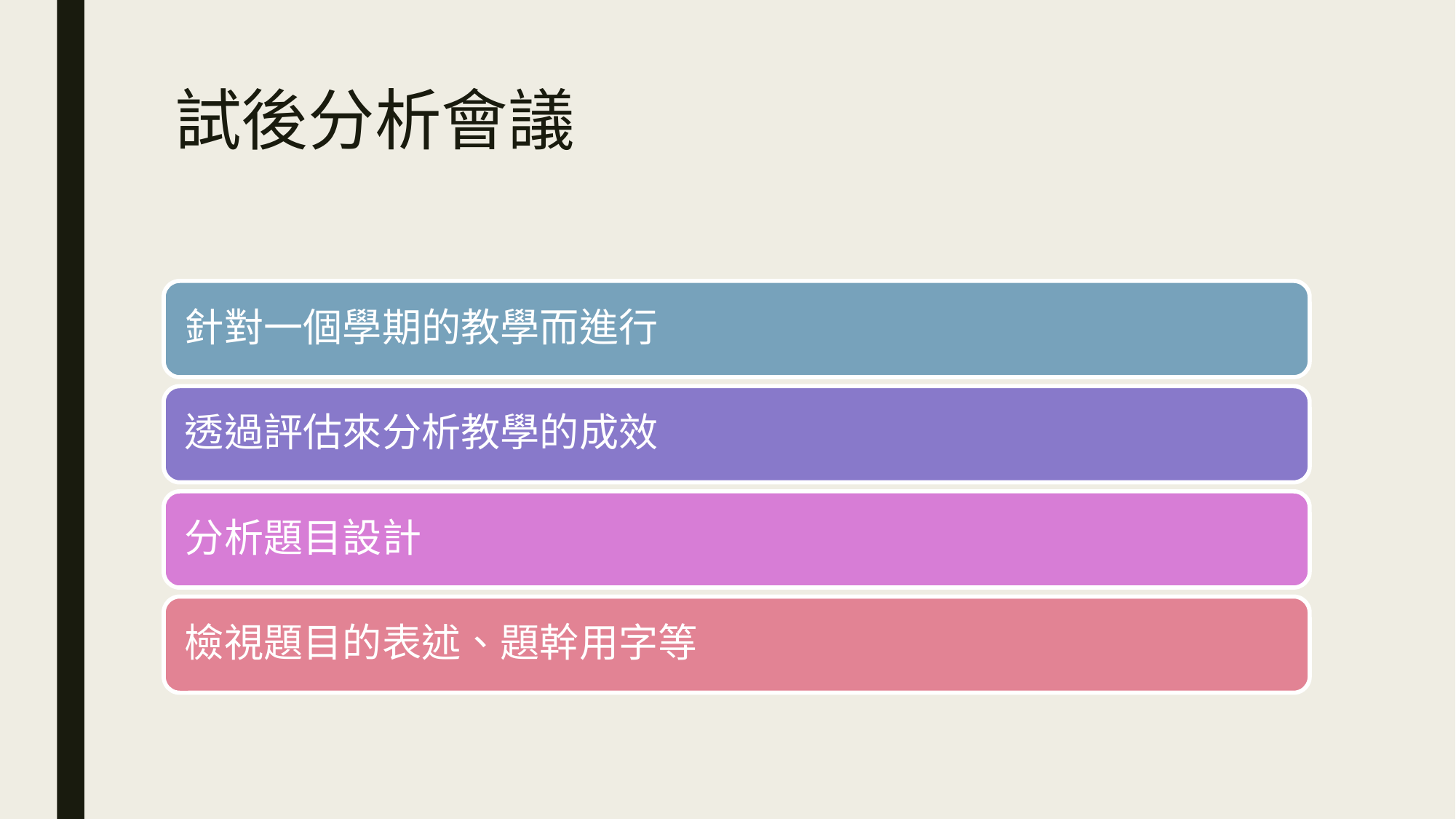

# 試後分析會議
針對一個學期的教學而進行
透過評估來分析教學的成效
分析題目設計
檢視題目的表述、題幹用字等